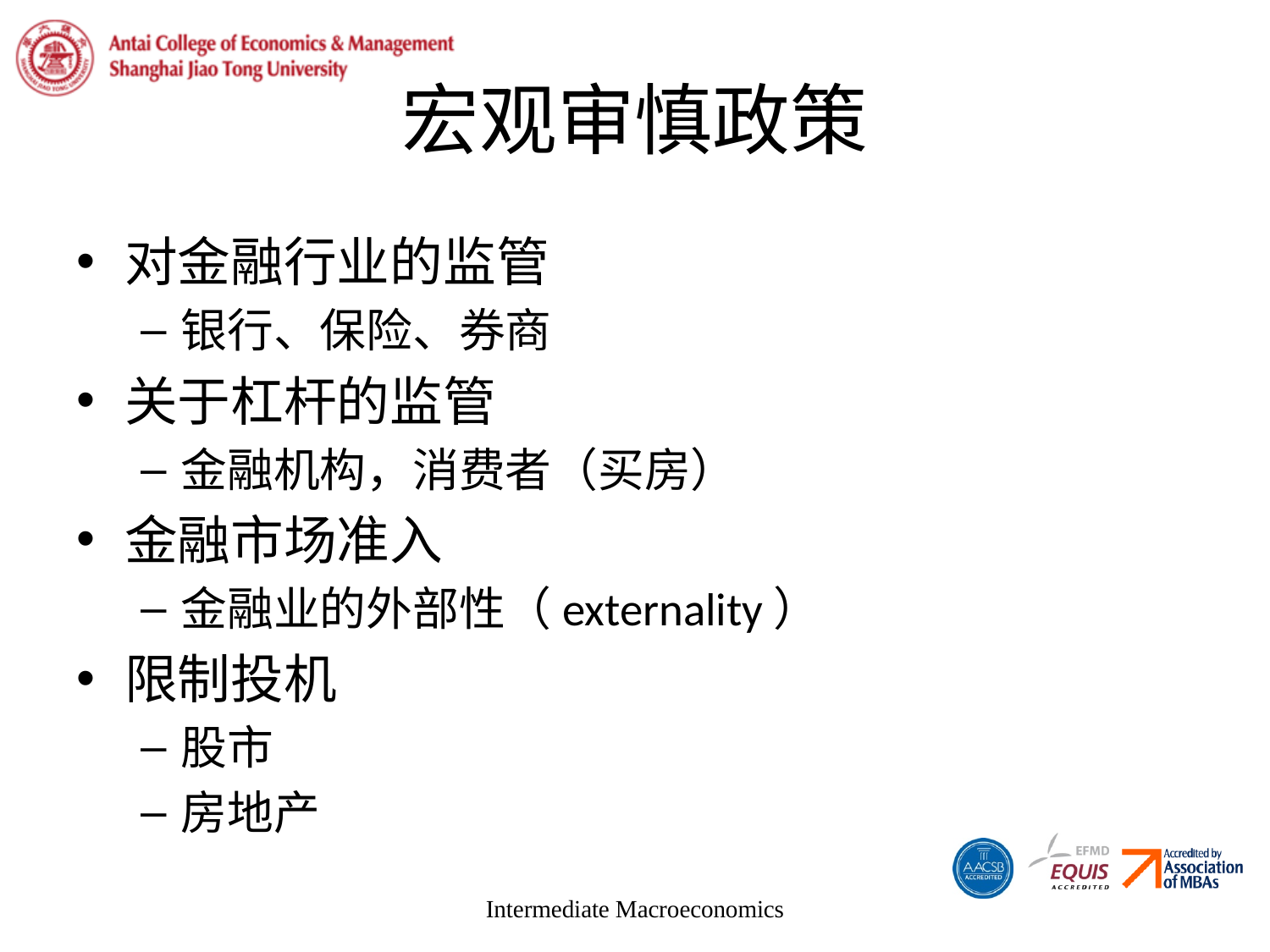

# 宏观审慎政策
对金融行业的监管
银行、保险、券商
关于杠杆的监管
金融机构，消费者（买房）
金融市场准入
金融业的外部性（externality）
限制投机
股市
房地产
Intermediate Macroeconomics